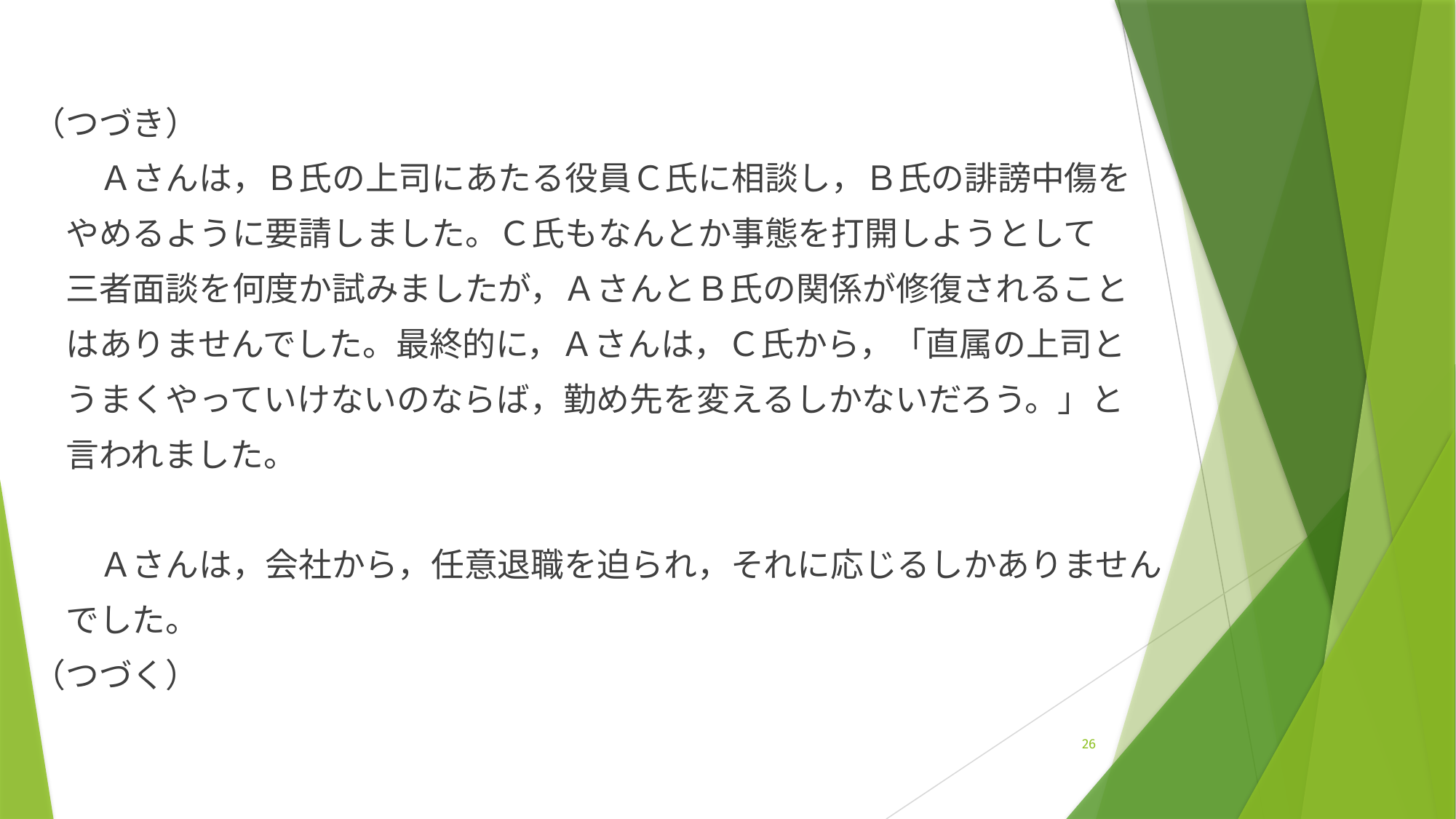

#
（つづき）
　　Ａさんは，Ｂ氏の上司にあたる役員Ｃ氏に相談し，Ｂ氏の誹謗中傷を
　やめるように要請しました。Ｃ氏もなんとか事態を打開しようとして
　三者面談を何度か試みましたが，ＡさんとＢ氏の関係が修復されること
　はありませんでした。最終的に，Ａさんは，Ｃ氏から，「直属の上司と
　うまくやっていけないのならば，勤め先を変えるしかないだろう。」と
　言われました。

　　Ａさんは，会社から，任意退職を迫られ，それに応じるしかありません
　でした。
（つづく）
26